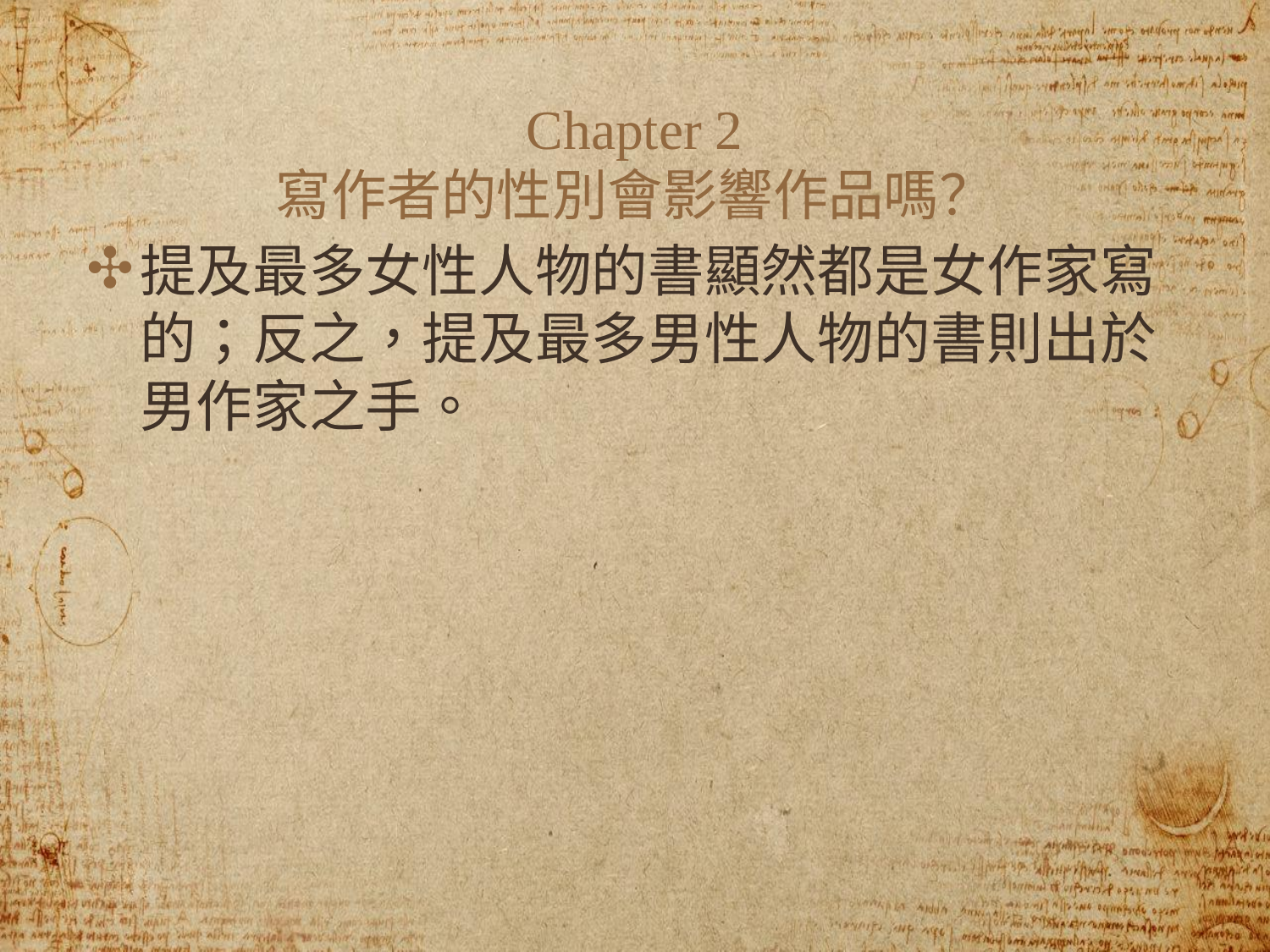

# Chapter 2
寫作者的性別會影響作品嗎？
提及最多女性人物的書顯然都是女作家寫的；反之，提及最多男性人物的書則出於男作家之手。